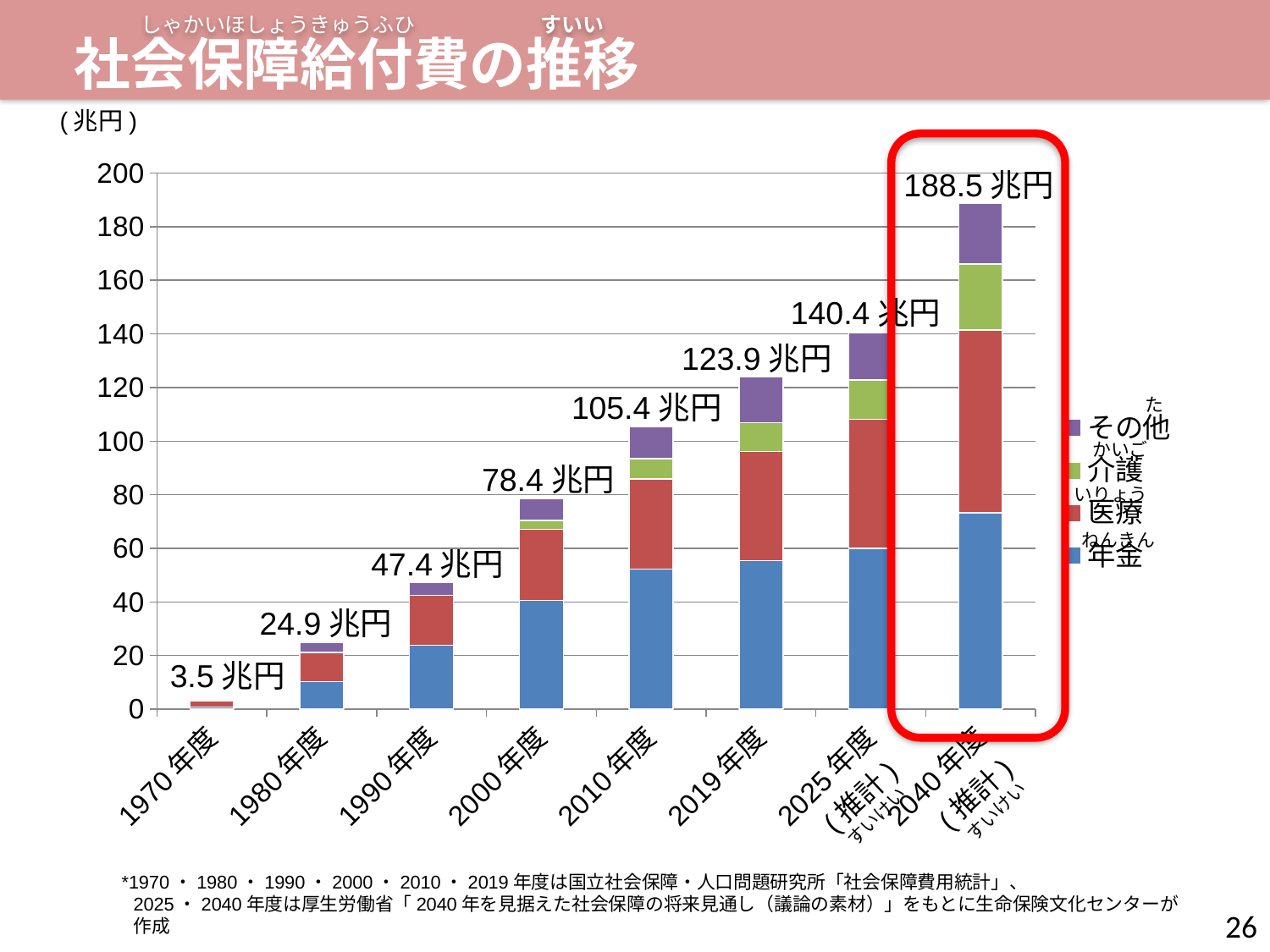

しゃかいほしょうきゅうふひ
すいい
社会保障給付費の推移

### Chart

| Category | 年金 | 医療 | 介護 | その他 |
|---|---|---|---|---|
| 1970年度 | 0.856151 | 2.0758080000000003 | 0.0 | 0.5919509999999994 |
| 1980年度 | 10.332956930608681 | 10.759796165 | 0.0 | 3.8362360199999994 |
| 1990年度 | 23.777160703663345 | 18.625404303 | 0.0 | 5.021220763336652 |
| 2000年度 | 40.536704064999995 | 26.604862368000003 | 3.2806204109999997 | 7.983992606 |
| 2010年度 | 52.228622655 | 33.644018607917 | 7.508185806 | 11.983889852592 |
| 2019年度 | 55.452044867279994 | 40.722607390687536 | 10.736050683849848 | 17.013392806001455 |
| 2025年度 | 59.9 | 48.3 | 14.6 | 17.7 |
| 2040年度 | 73.2 | 68.3 | 24.6 | 22.5 |
188.5兆円
140.4兆円
123.9兆円
105.4兆円
78.4兆円
47.4兆円
24.9兆円
3.5兆円
(推計)
(推計)
*1970・1980・1990・2000・2010・2019年度は国立社会保障・人口問題研究所「社会保障費用統計」、
2025・2040年度は厚生労働省「2040年を見据えた社会保障の将来見通し（議論の素材）」をもとに生命保険文化センターが作成
26